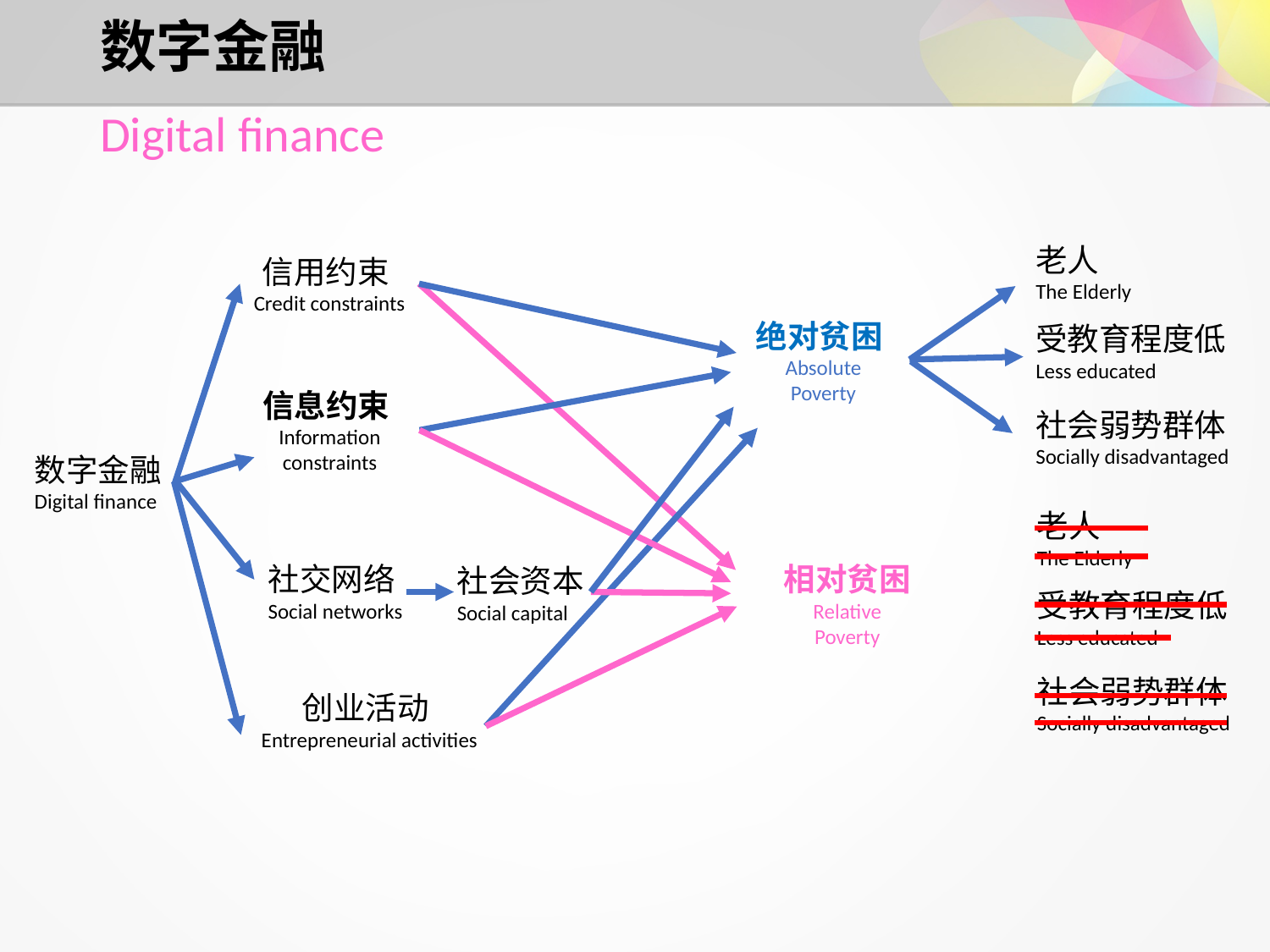

# 数字金融
Digital finance
老人
The Elderly
信用约束Credit constraints
绝对贫困Absolute
Poverty
受教育程度低
Less educated
信息约束Information constraints
社会弱势群体
Socially disadvantaged
数字金融
Digital finance
老人
The Elderly
相对贫困
Relative
Poverty
社交网络Social networks
社会资本Social capital
受教育程度低
Less educated
社会弱势群体
Socially disadvantaged
创业活动Entrepreneurial activities